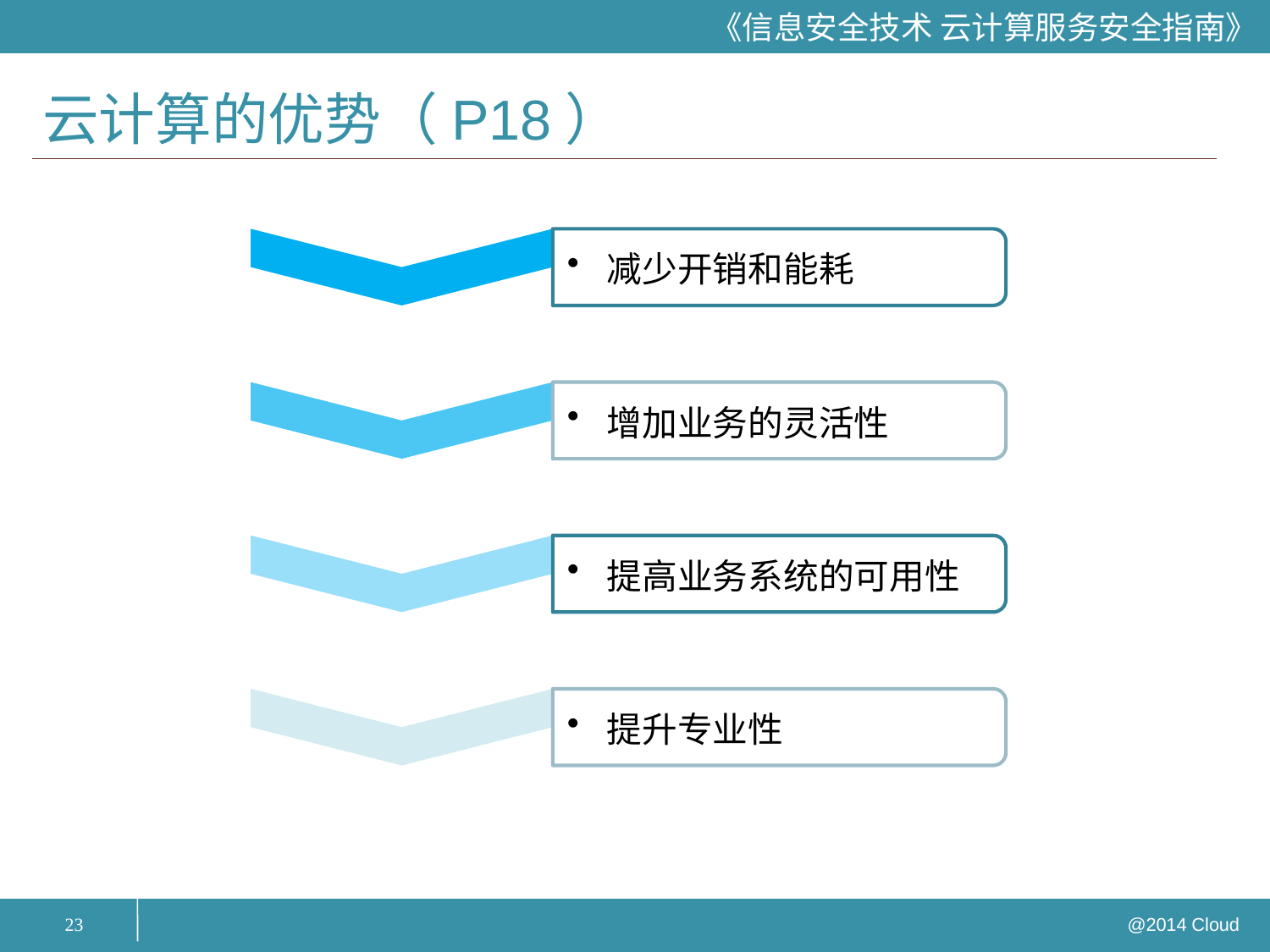

# 云计算的优势（P18）
增加业务的灵活性
提高业务系统的可用性
提升专业性
减少开销和能耗
23